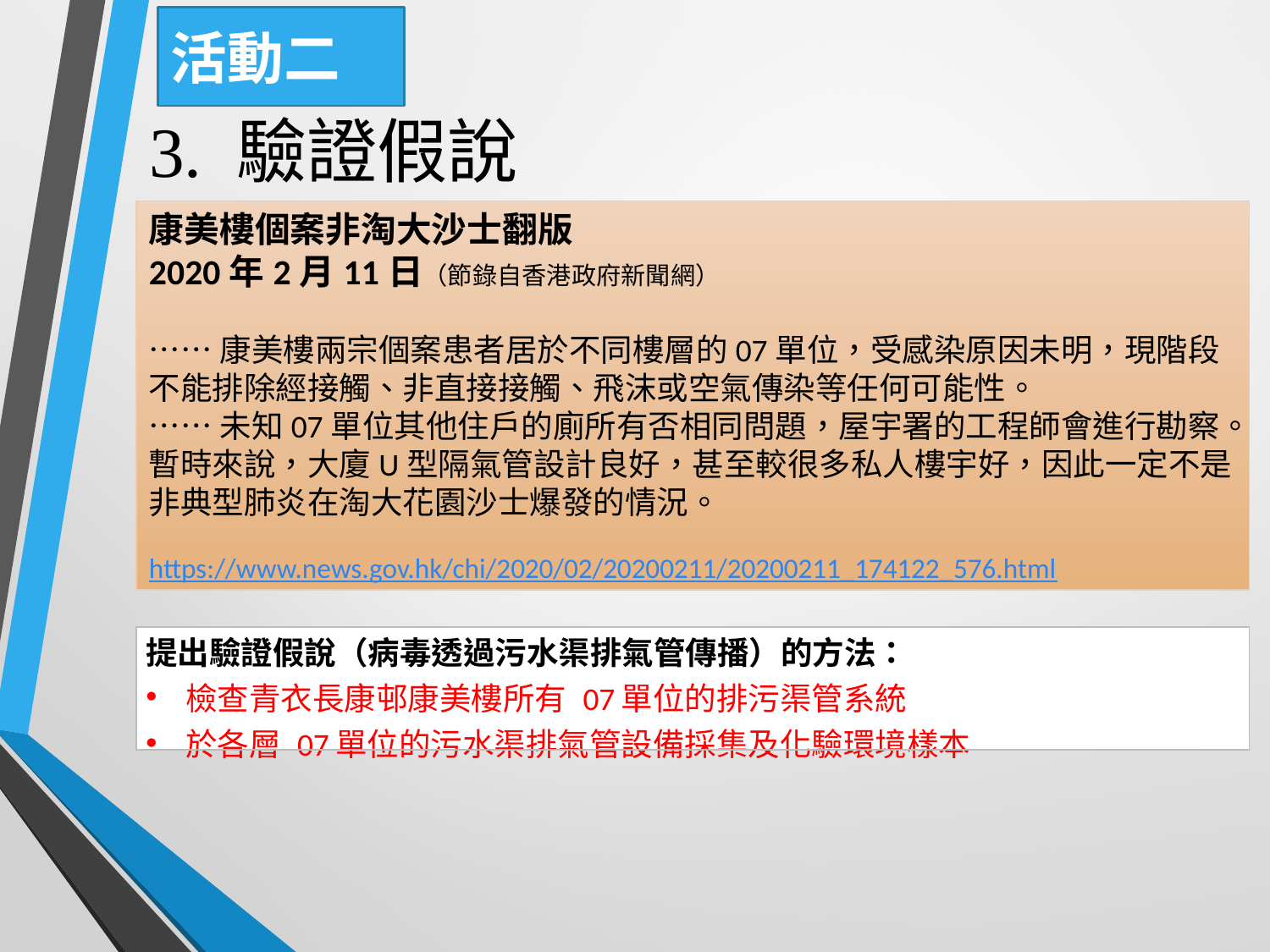

活動二
# 3. 驗證假說
康美樓個案非淘大沙士翻版
2020年2月11日（節錄自香港政府新聞網）

……康美樓兩宗個案患者居於不同樓層的07單位，受感染原因未明，現階段不能排除經接觸、非直接接觸、飛沫或空氣傳染等任何可能性。
……未知07單位其他住戶的廁所有否相同問題，屋宇署的工程師會進行勘察。暫時來說，大廈U型隔氣管設計良好，甚至較很多私人樓宇好，因此一定不是非典型肺炎在淘大花園沙士爆發的情況。

https://www.news.gov.hk/chi/2020/02/20200211/20200211_174122_576.html
| 提出驗證假說（病毒透過污水渠排氣管傳播）的方法： 檢查青衣長康邨康美樓所有 07單位的排污渠管系統 於各層 07單位的污水渠排氣管設備採集及化驗環境樣本 |
| --- |